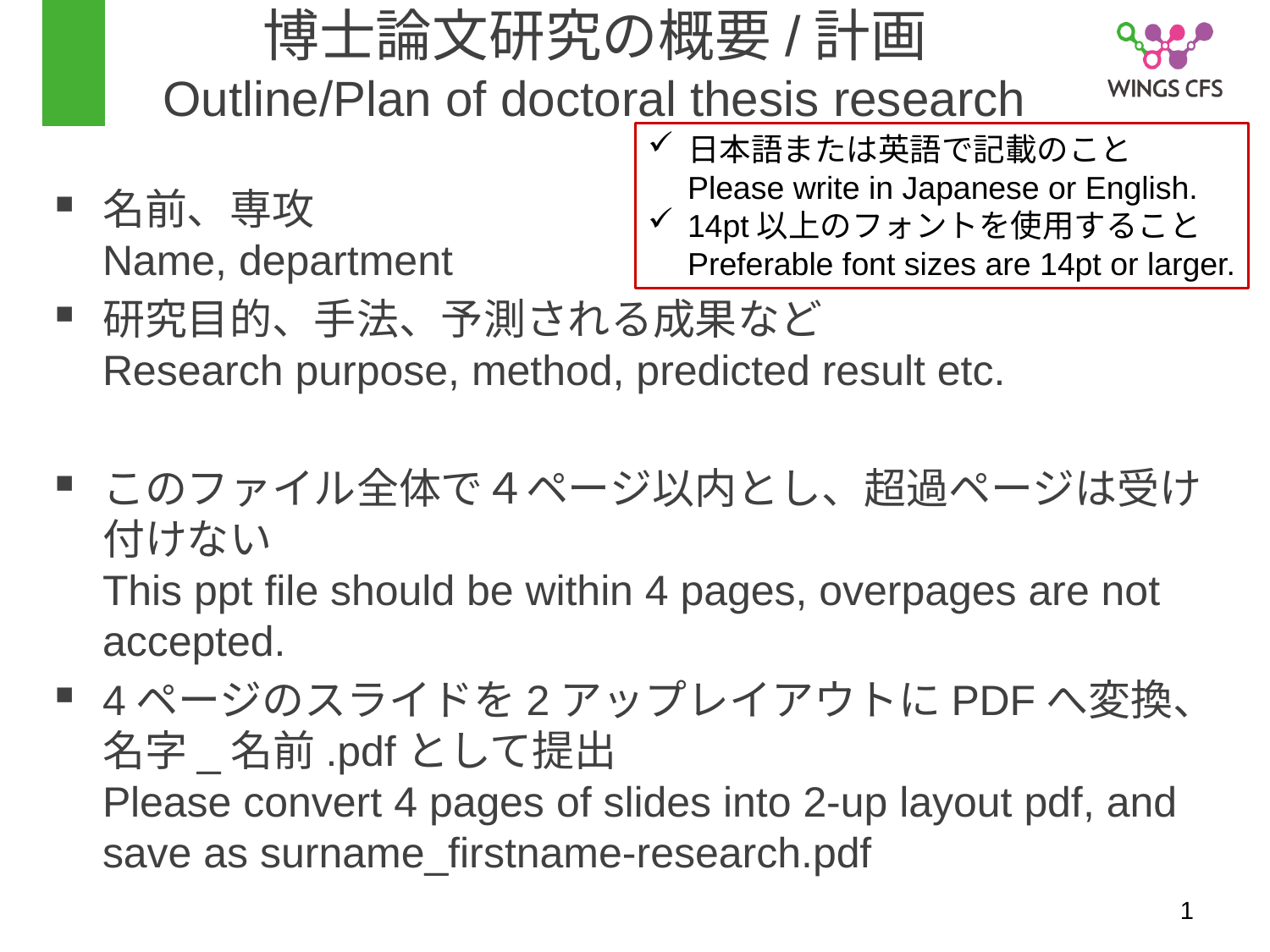

# 博士論文研究の概要/計画 Outline/Plan of doctoral thesis research
日本語または英語で記載のこと
Please write in Japanese or English.
14pt以上のフォントを使用すること
Preferable font sizes are 14pt or larger.
名前、専攻
Name, department
研究目的、手法、予測される成果など
Research purpose, method, predicted result etc.

このファイル全体で４ページ以内とし、超過ページは受け付けない
This ppt file should be within 4 pages, overpages are not accepted.
4ページのスライドを2アップレイアウトにPDFへ変換、名字_名前.pdfとして提出
Please convert 4 pages of slides into 2-up layout pdf, and save as surname_firstname-research.pdf
1